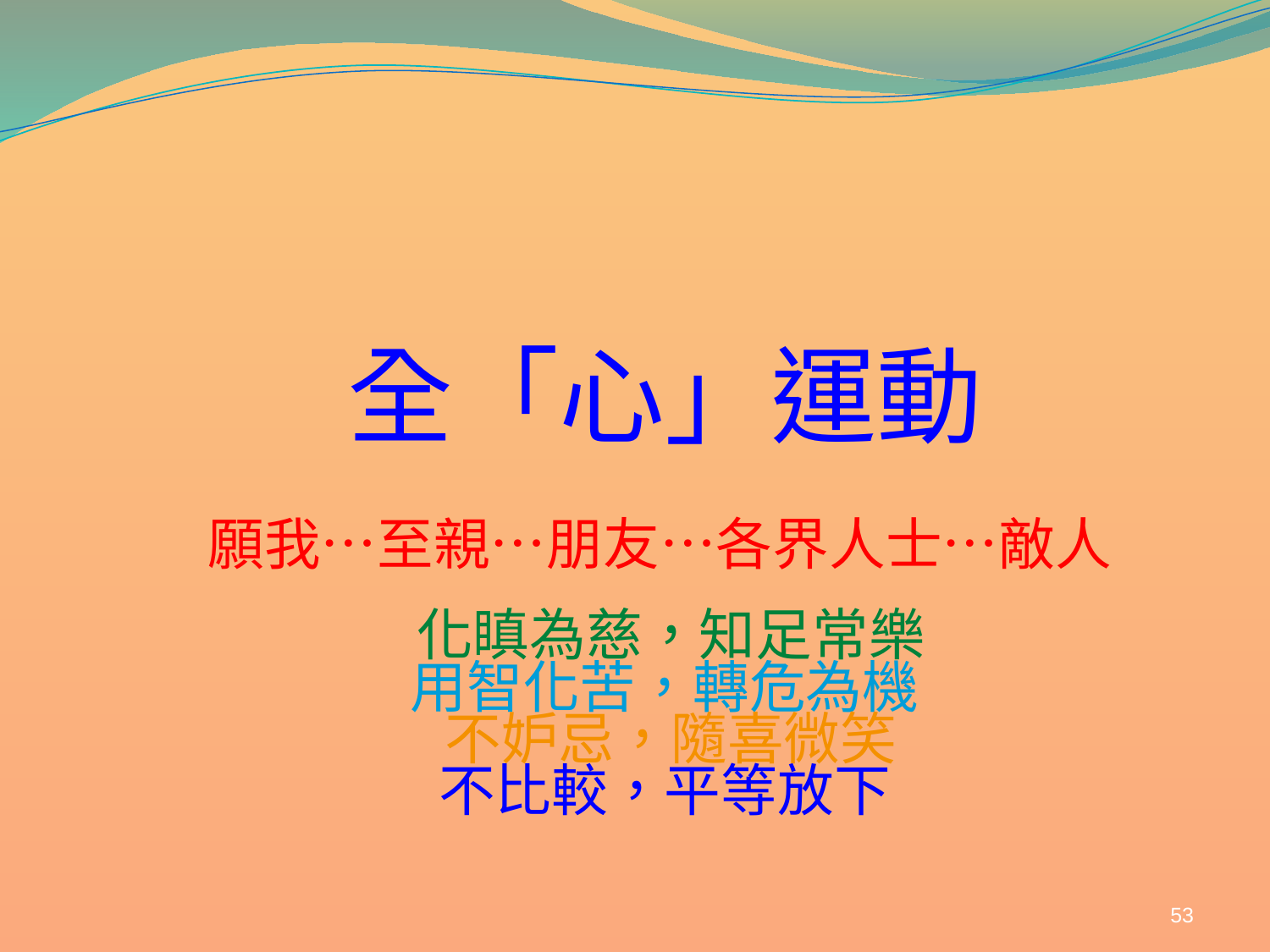

# 全「心」運動
願我…至親…朋友…各界人士…敵人

化瞋為慈，知足常樂
用智化苦，轉危為機
不妒忌，隨喜微笑
不比較，平等放下

53